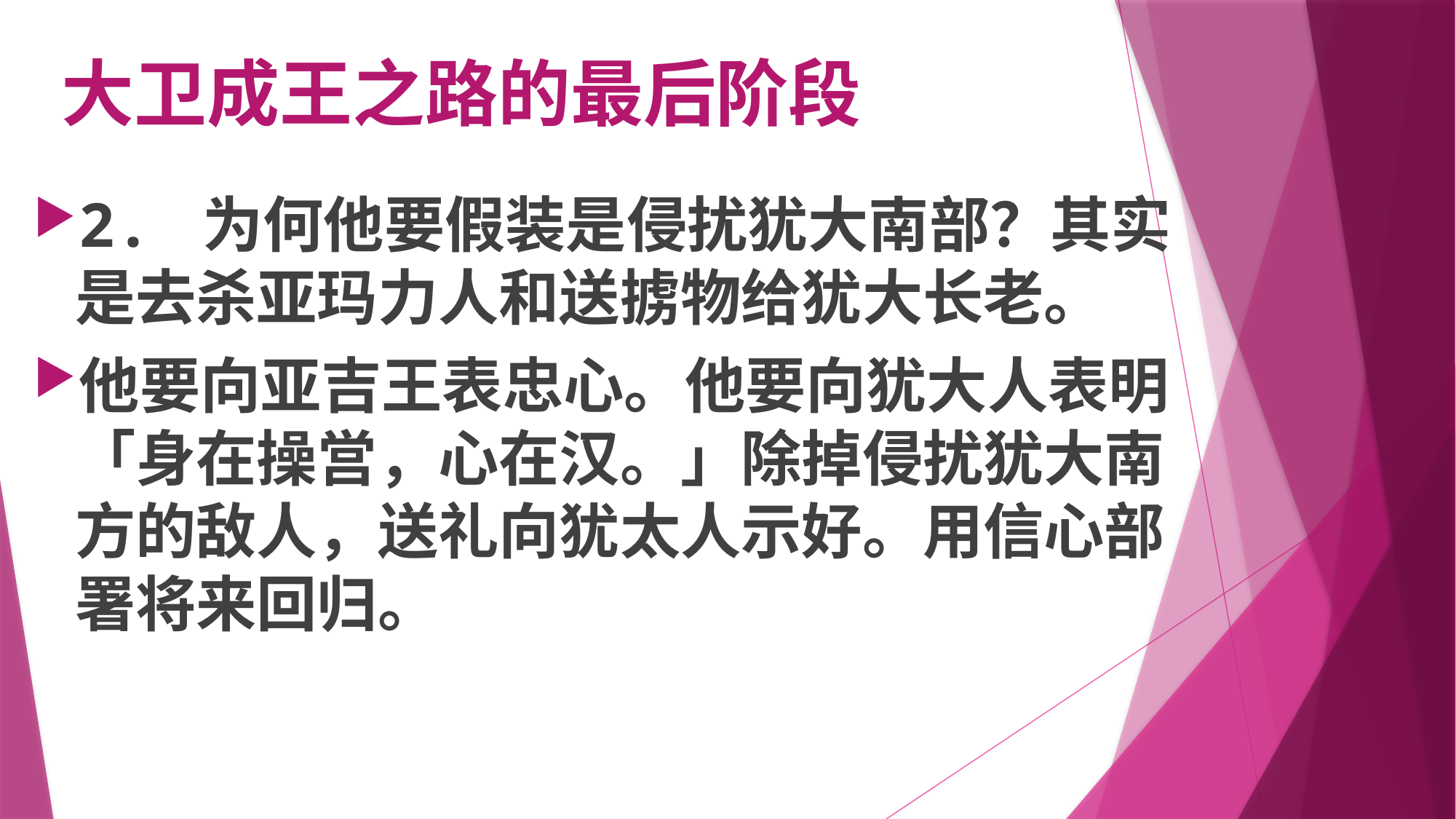

# 大卫成王之路的最后阶段
2. 为何他要假装是侵扰犹大南部？其实是去杀亚玛力人和送掳物给犹大长老。
他要向亚吉王表忠心。他要向犹大人表明「身在操営，心在汉。」除掉侵扰犹大南方的敌人，送礼向犹太人示好。用信心部署将来回归。